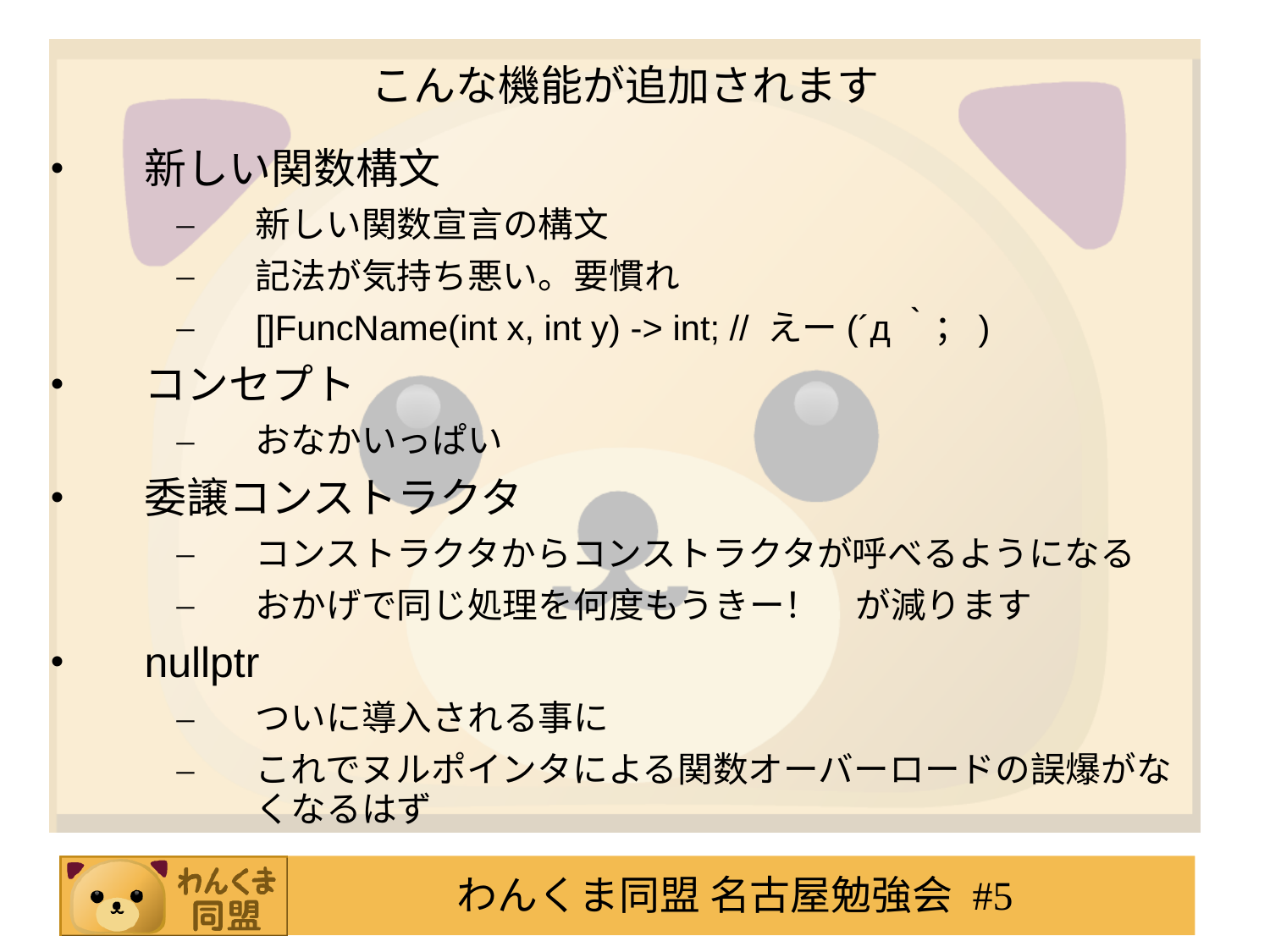

# こんな機能が追加されます
新しい関数構文
新しい関数宣言の構文
記法が気持ち悪い。要慣れ
[]FuncName(int x, int y) -> int; // えー(´д｀；)
コンセプト
おなかいっぱい
委譲コンストラクタ
コンストラクタからコンストラクタが呼べるようになる
おかげで同じ処理を何度もうきー！　が減ります
nullptr
ついに導入される事に
これでヌルポインタによる関数オーバーロードの誤爆がなくなるはず